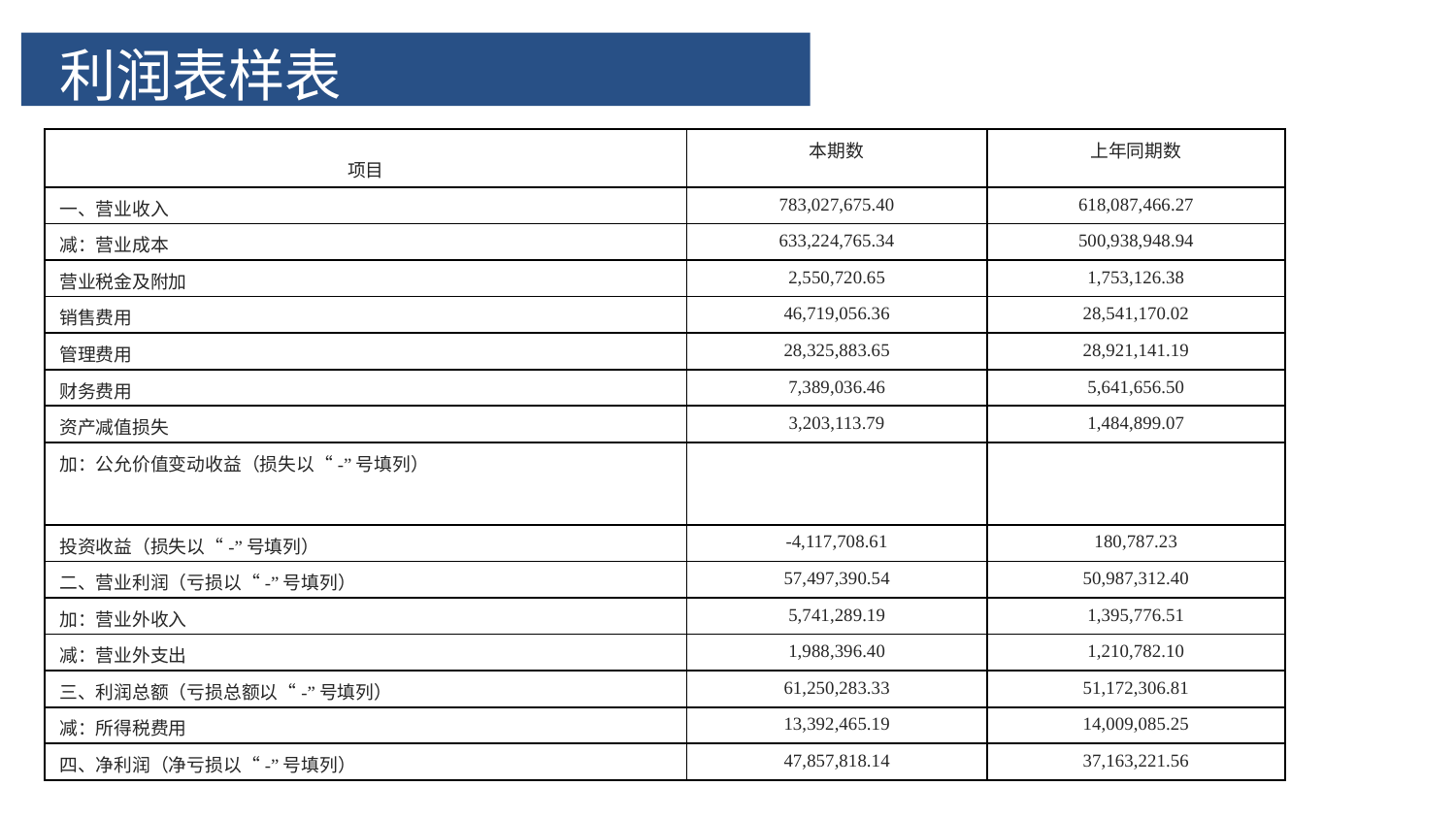

利润表样表
| 项目 | 本期数 | 上年同期数 |
| --- | --- | --- |
| 一、营业收入 | 783,027,675.40 | 618,087,466.27 |
| 减：营业成本 | 633,224,765.34 | 500,938,948.94 |
| 营业税金及附加 | 2,550,720.65 | 1,753,126.38 |
| 销售费用 | 46,719,056.36 | 28,541,170.02 |
| 管理费用 | 28,325,883.65 | 28,921,141.19 |
| 财务费用 | 7,389,036.46 | 5,641,656.50 |
| 资产减值损失 | 3,203,113.79 | 1,484,899.07 |
| 加：公允价值变动收益（损失以“-”号填列） |  |  |
| 投资收益（损失以“-”号填列） | -4,117,708.61 | 180,787.23 |
| 二、营业利润（亏损以“-”号填列） | 57,497,390.54 | 50,987,312.40 |
| 加：营业外收入 | 5,741,289.19 | 1,395,776.51 |
| 减：营业外支出 | 1,988,396.40 | 1,210,782.10 |
| 三、利润总额（亏损总额以“-”号填列） | 61,250,283.33 | 51,172,306.81 |
| 减：所得税费用 | 13,392,465.19 | 14,009,085.25 |
| 四、净利润（净亏损以“-”号填列） | 47,857,818.14 | 37,163,221.56 |